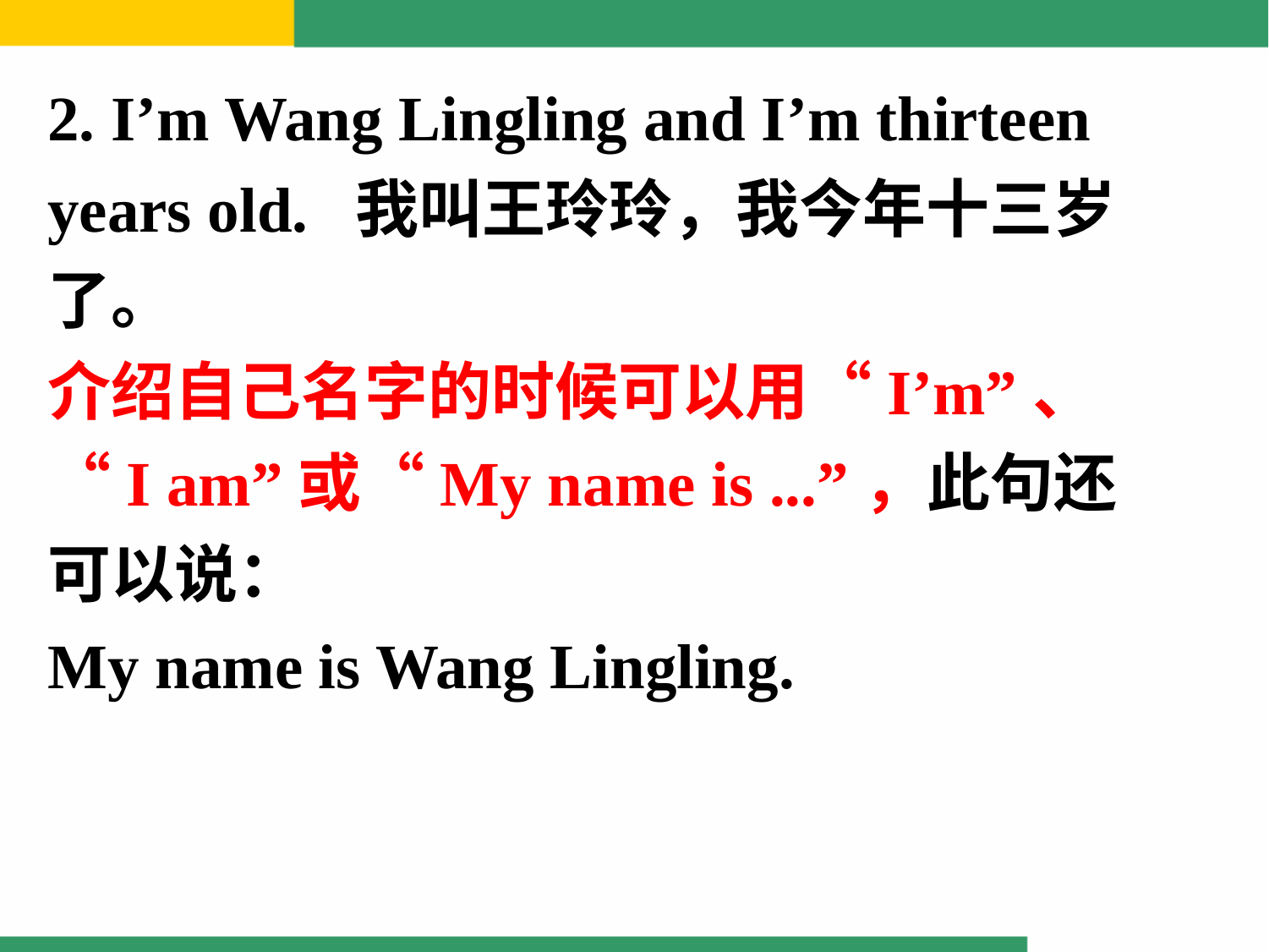

2. I’m Wang Lingling and I’m thirteen years old.  我叫王玲玲，我今年十三岁了。
介绍自己名字的时候可以用“I’m”、“I am”或“My name is ...”，此句还可以说：
My name is Wang Lingling.